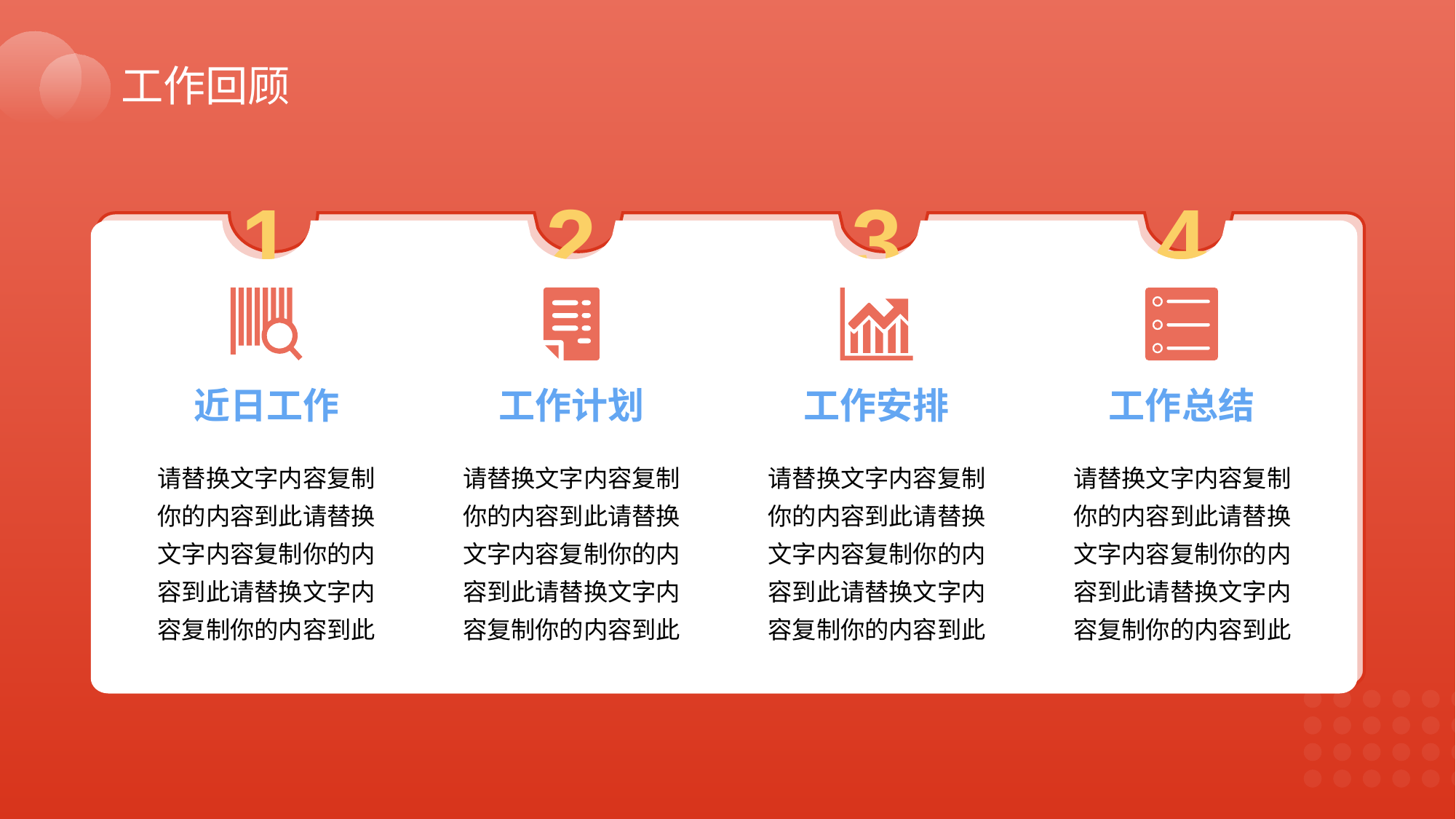

工作回顾
1
2
3
4

近日工作
工作计划
工作安排
工作总结
请替换文字内容复制你的内容到此请替换文字内容复制你的内容到此请替换文字内容复制你的内容到此
请替换文字内容复制你的内容到此请替换文字内容复制你的内容到此请替换文字内容复制你的内容到此
请替换文字内容复制你的内容到此请替换文字内容复制你的内容到此请替换文字内容复制你的内容到此
请替换文字内容复制你的内容到此请替换文字内容复制你的内容到此请替换文字内容复制你的内容到此